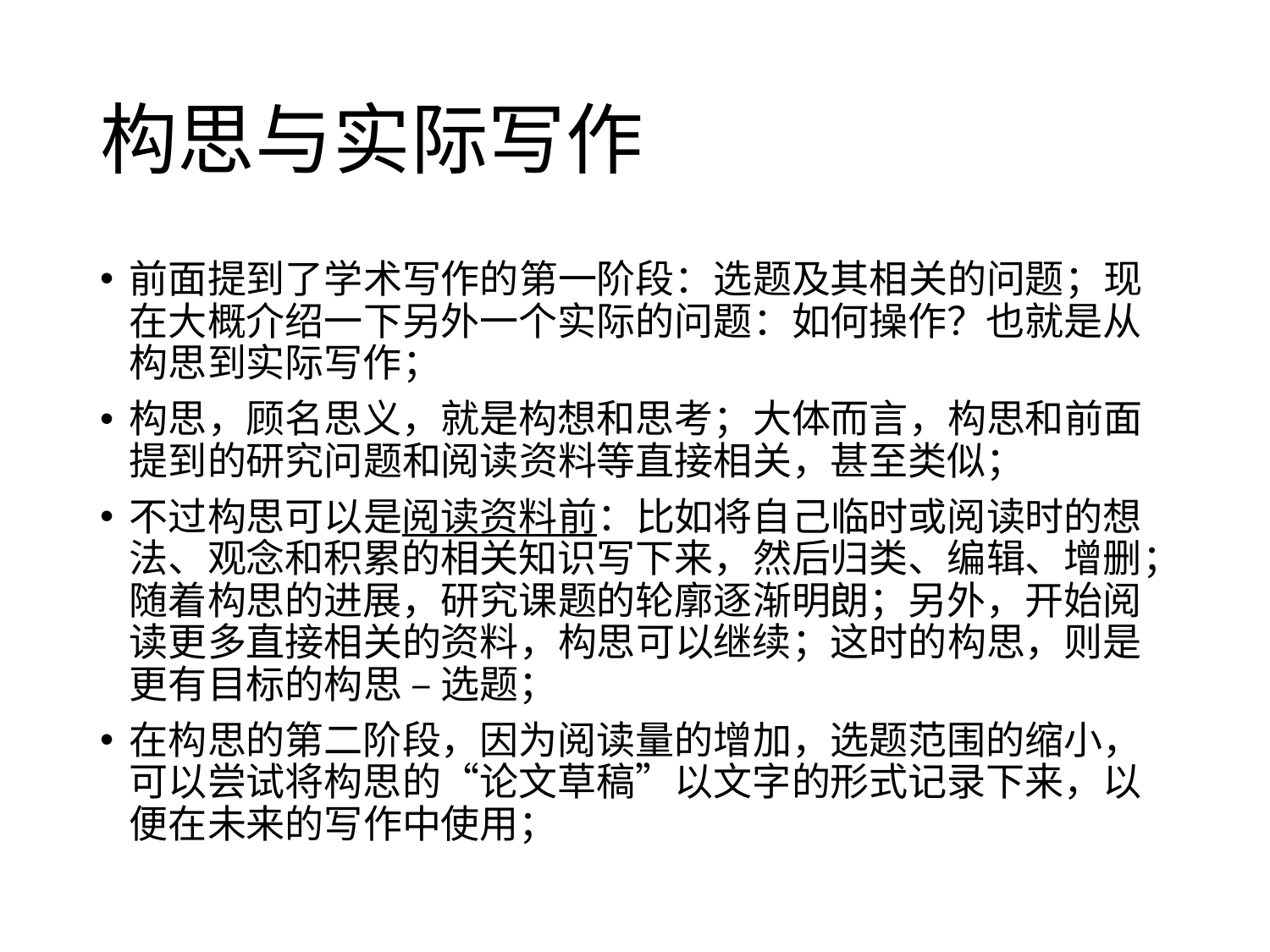

# 构思与实际写作
前面提到了学术写作的第一阶段：选题及其相关的问题；现在大概介绍一下另外一个实际的问题：如何操作？也就是从构思到实际写作；
构思，顾名思义，就是构想和思考；大体而言，构思和前面提到的研究问题和阅读资料等直接相关，甚至类似；
不过构思可以是阅读资料前：比如将自己临时或阅读时的想法、观念和积累的相关知识写下来，然后归类、编辑、增删；随着构思的进展，研究课题的轮廓逐渐明朗；另外，开始阅读更多直接相关的资料，构思可以继续；这时的构思，则是更有目标的构思 – 选题；
在构思的第二阶段，因为阅读量的增加，选题范围的缩小，可以尝试将构思的“论文草稿”以文字的形式记录下来，以便在未来的写作中使用；